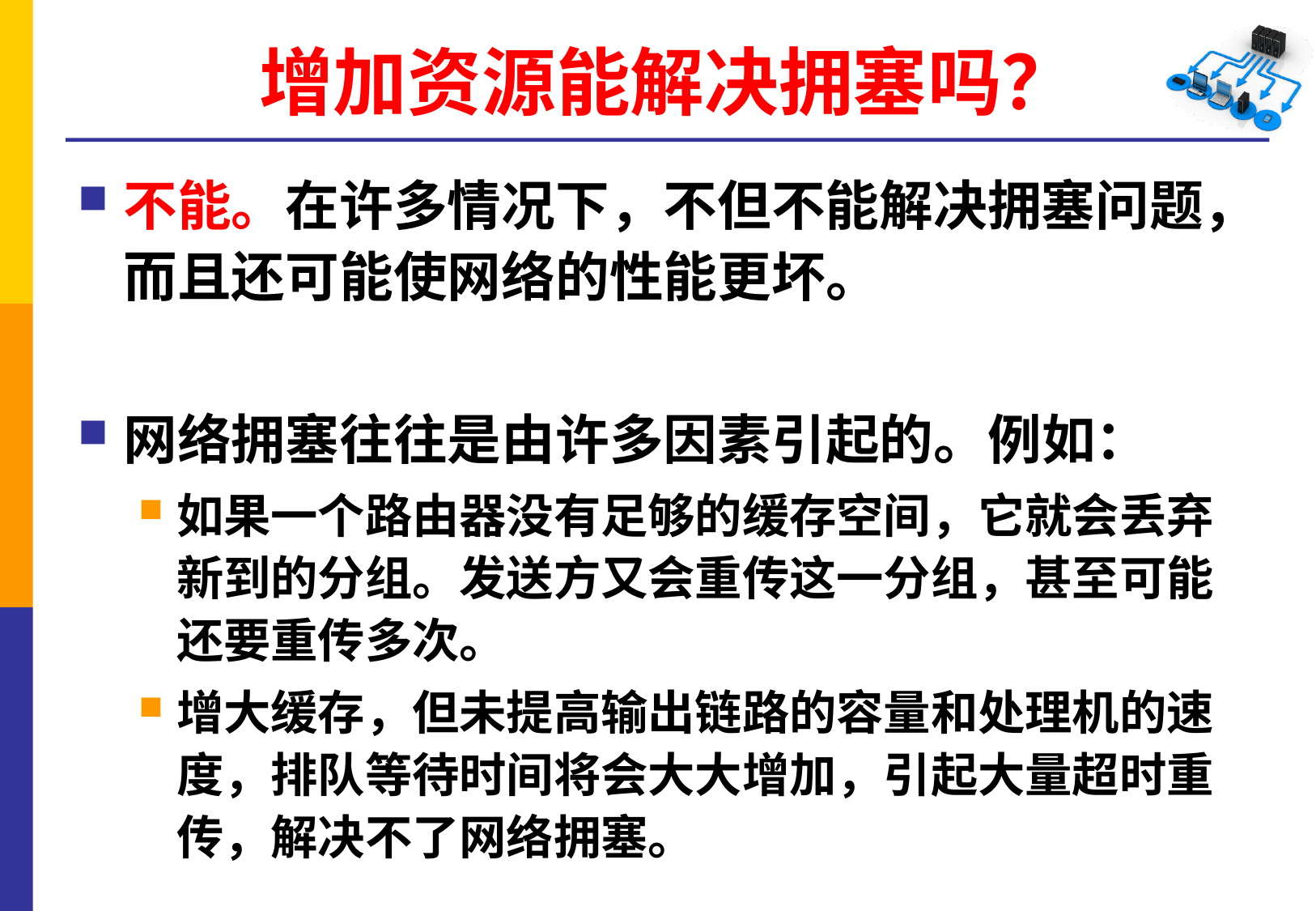

# 增加资源能解决拥塞吗？
不能。在许多情况下，不但不能解决拥塞问题，而且还可能使网络的性能更坏。

网络拥塞往往是由许多因素引起的。例如：
如果一个路由器没有足够的缓存空间，它就会丢弃新到的分组。发送方又会重传这一分组，甚至可能还要重传多次。
增大缓存，但未提高输出链路的容量和处理机的速度，排队等待时间将会大大增加，引起大量超时重传，解决不了网络拥塞。